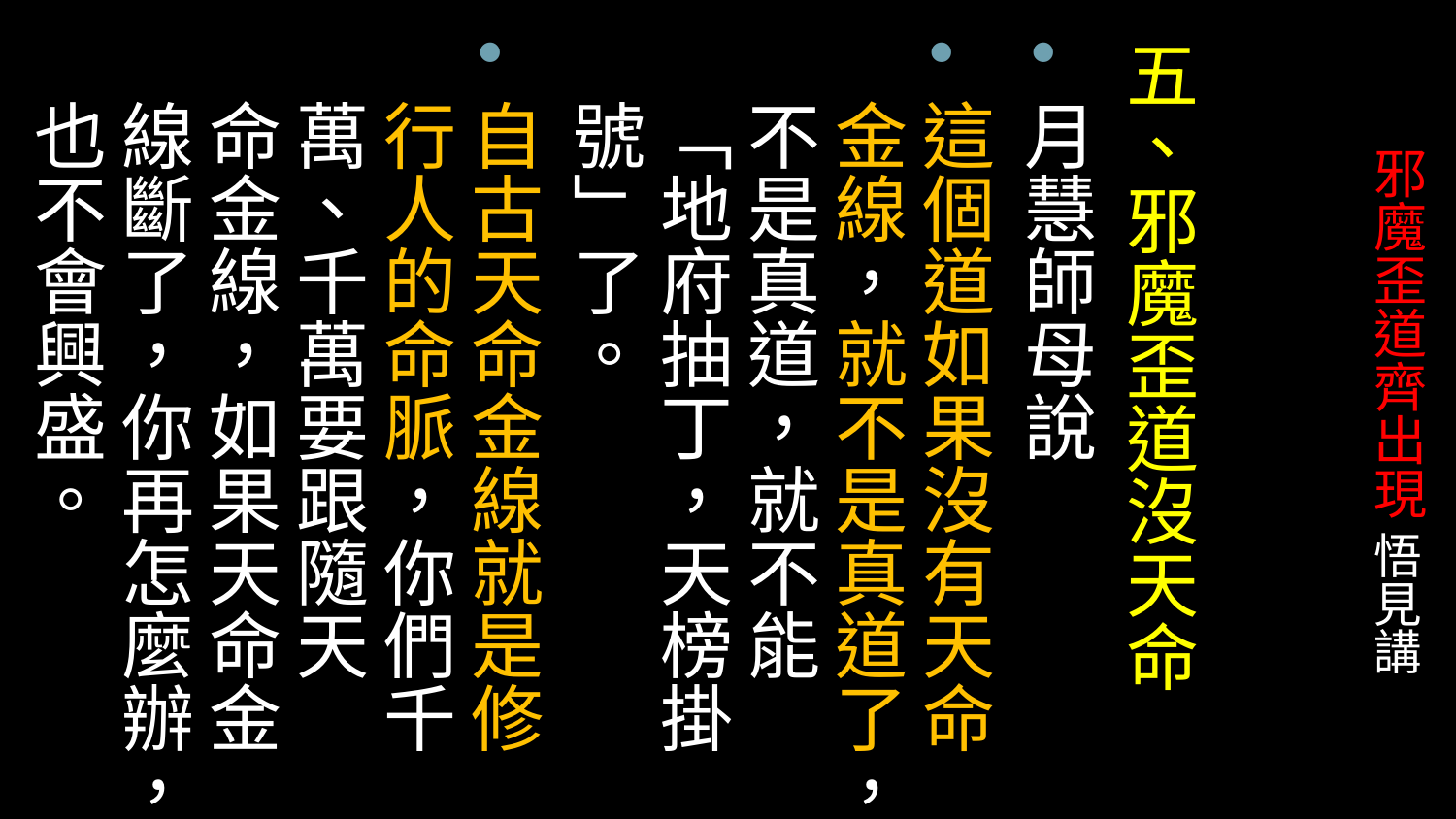

五、邪魔歪道沒天命
月慧師母說
這個道如果沒有天命金線，就不是真道了，不是真道，就不能「地府抽丁，天榜掛號」了。
自古天命金線就是修行人的命脈，你們千萬、千萬要跟隨天
命金線，如果天命金線斷了，你再怎麼辦，也不會興盛。
# 邪魔歪道齊出現 悟見講